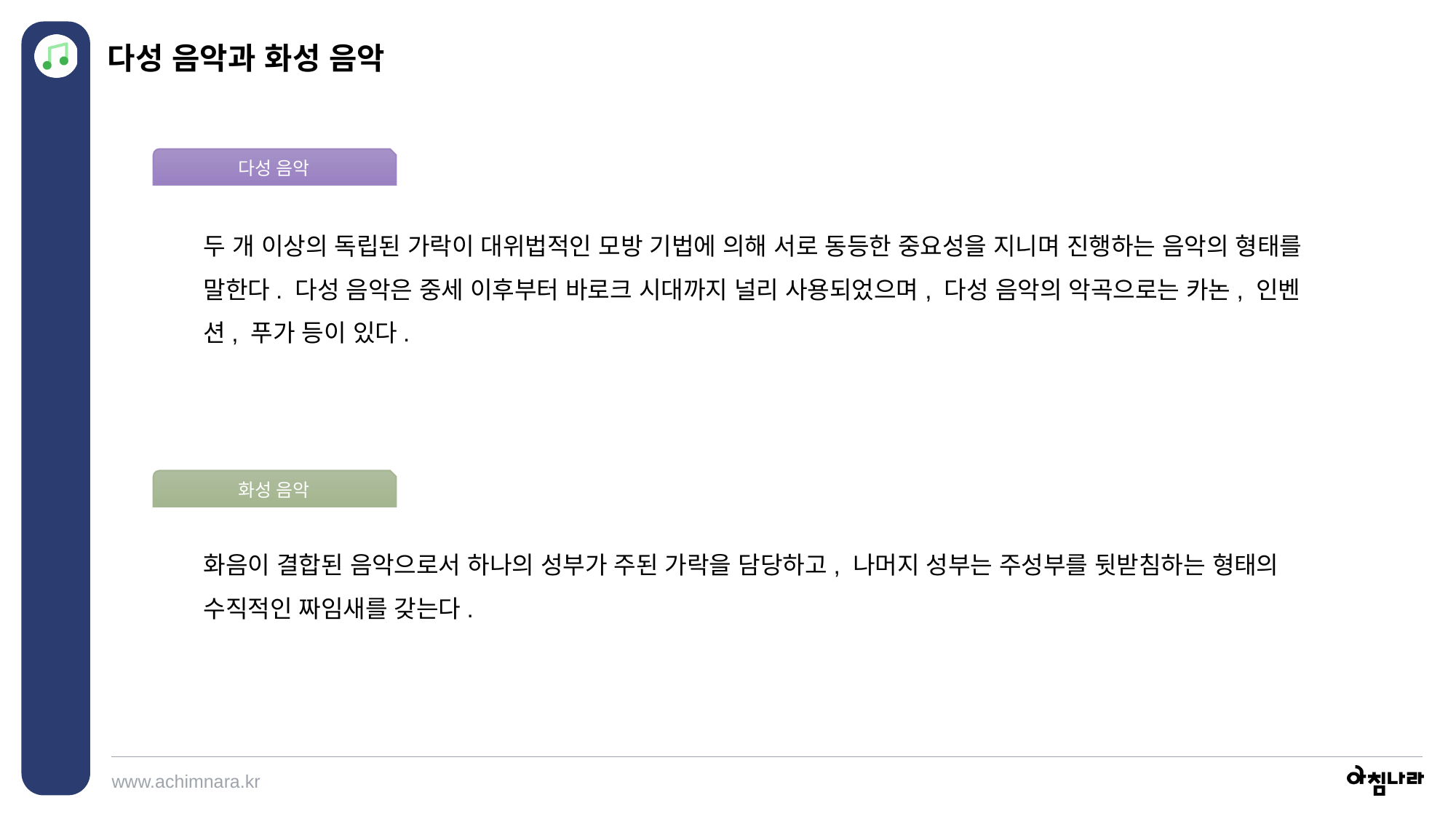

다성 음악과 화성 음악
다성 음악
두 개 이상의 독립된 가락이 대위법적인 모방 기법에 의해 서로 동등한 중요성을 지니며 진행하는 음악의 형태를 말한다. 다성 음악은 중세 이후부터 바로크 시대까지 널리 사용되었으며, 다성 음악의 악곡으로는 카논, 인벤션, 푸가 등이 있다.
화성 음악
화음이 결합된 음악으로서 하나의 성부가 주된 가락을 담당하고, 나머지 성부는 주성부를 뒷받침하는 형태의 수직적인 짜임새를 갖는다.
9